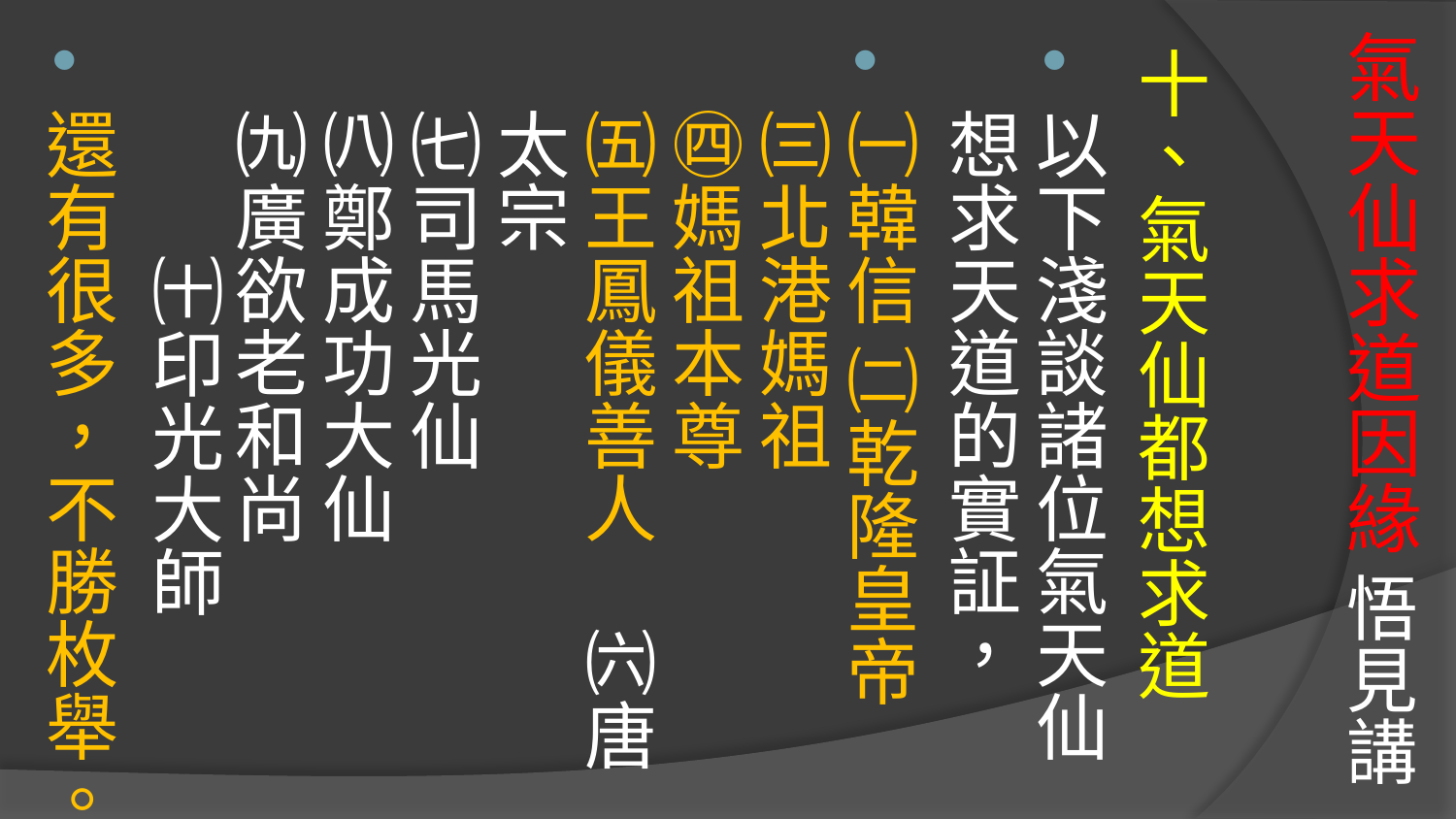

# 氣天仙求道因緣 悟見講
十、氣天仙都想求道
以下淺談諸位氣天仙想求天道的實証，
㈠韓信 ㈡乾隆皇帝
㈢北港媽祖                ㊃媽祖本尊
㈤王鳳儀善人     ㈥唐太宗
㈦司馬光仙                ㈧鄭成功大仙
㈨廣欲老和尚                        ㈩印光大師
還有很多，不勝枚舉。